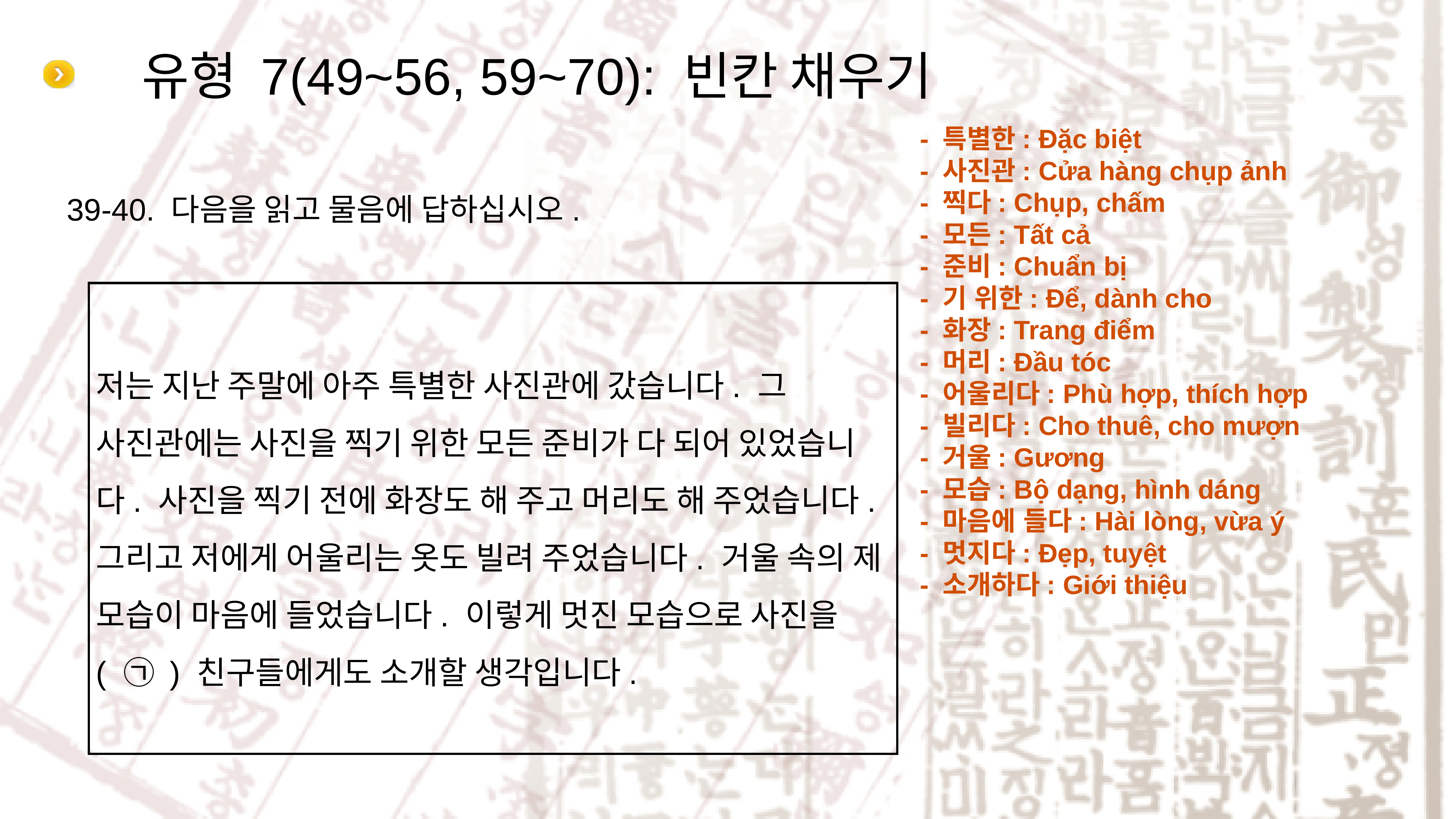

# 유형 7(49~56, 59~70): 빈칸 채우기
- 특별한: Đặc biệt
- 사진관: Cửa hàng chụp ảnh
- 찍다: Chụp, chấm
- 모든: Tất cả
- 준비: Chuẩn bị
- 기 위한: Để, dành cho
- 화장: Trang điểm
- 머리: Đầu tóc
- 어울리다: Phù hợp, thích hợp
- 빌리다: Cho thuê, cho mượn
- 거울: Gương
- 모습: Bộ dạng, hình dáng
- 마음에 들다: Hài lòng, vừa ý
- 멋지다: Đẹp, tuyệt
- 소개하다: Giới thiệu
39-40. 다음을 읽고 물음에 답하십시오.
저는 지난 주말에 아주 특별한 사진관에 갔습니다. 그 사진관에는 사진을 찍기 위한 모든 준비가 다 되어 있었습니다. 사진을 찍기 전에 화장도 해 주고 머리도 해 주었습니다. 그리고 저에게 어울리는 옷도 빌려 주었습니다. 거울 속의 제 모습이 마음에 들었습니다. 이렇게 멋진 모습으로 사진을 ( ㉠ ) 친구들에게도 소개할 생각입니다.